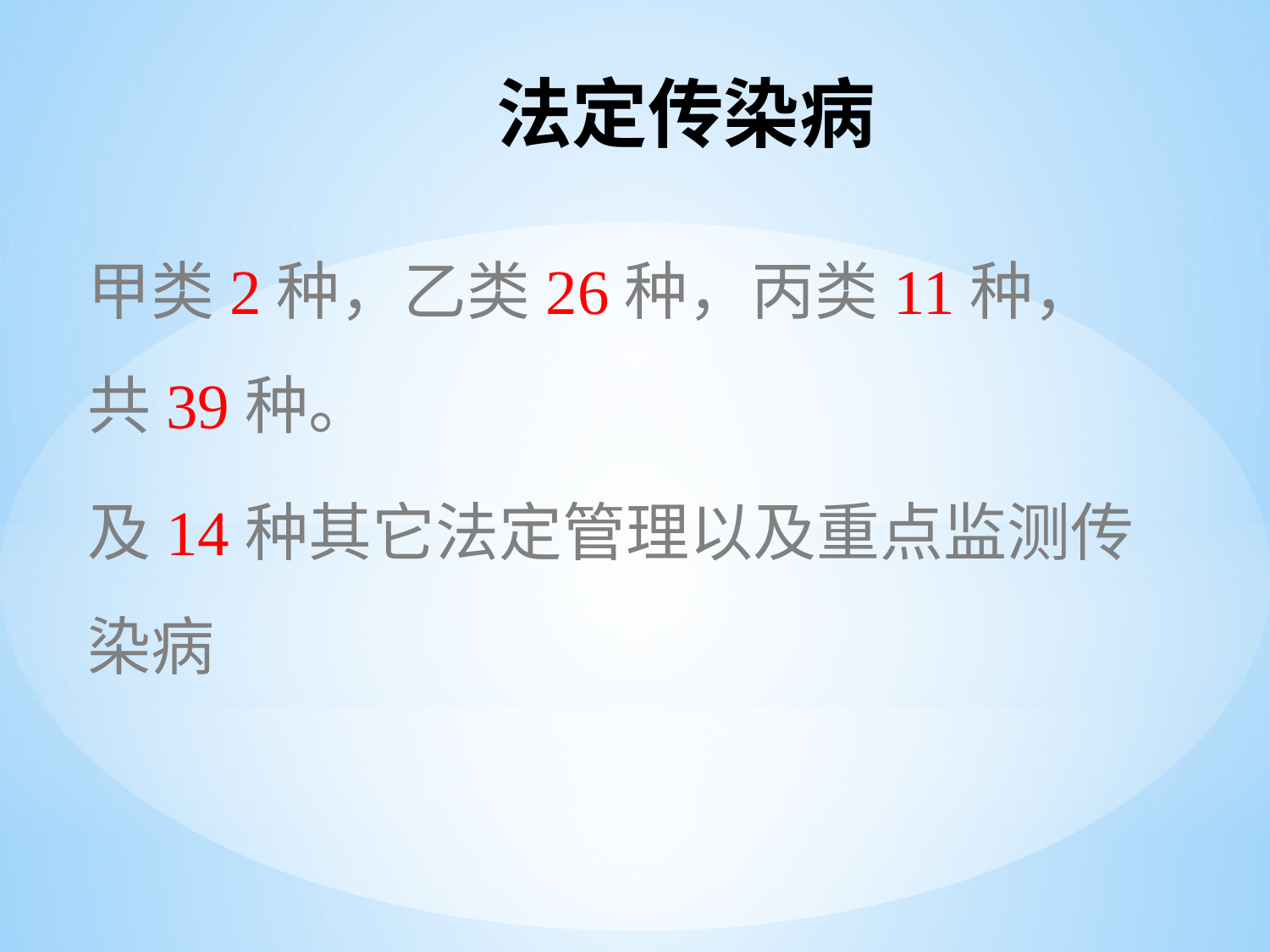

法定传染病
甲类2种，乙类26种，丙类11种，共39种。
及14种其它法定管理以及重点监测传染病